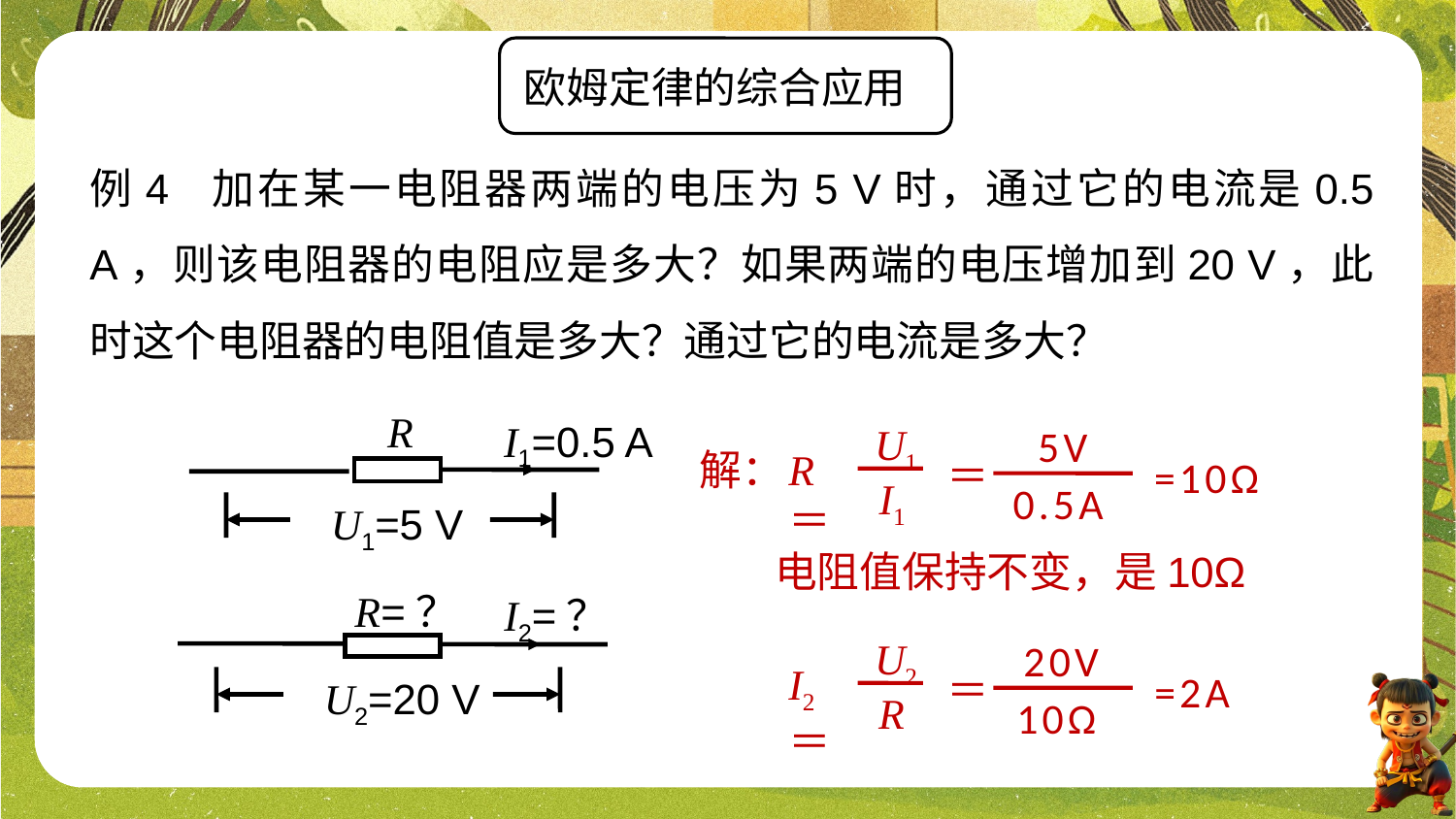

欧姆定律的综合应用
例4  加在某一电阻器两端的电压为5 V时，通过它的电流是0.5 A，则该电阻器的电阻应是多大？如果两端的电压增加到20 V，此时这个电阻器的电阻值是多大？通过它的电流是多大？
R
I1=0.5 A

U1=5 V
U1
5V
R＝
＝
=10Ω
I1

0.5A

解：
电阻值保持不变，是10Ω
R=？
I2=？

U2=20 V
U2
20V
I2＝
＝
=2A
R

10Ω